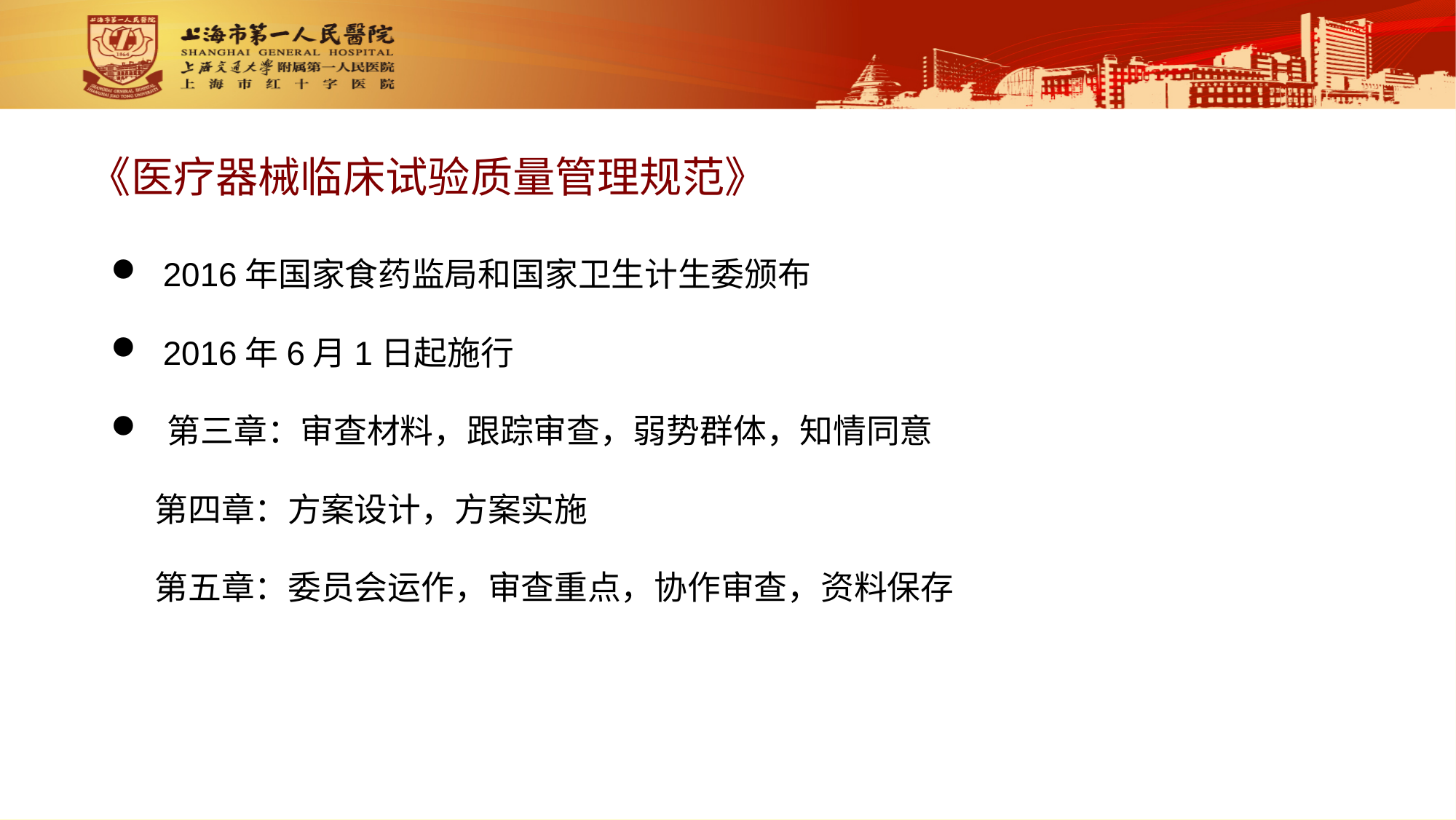

《医疗器械临床试验质量管理规范》
  2016年国家食药监局和国家卫生计生委颁布
  2016年6月1日起施行
  第三章：审查材料，跟踪审查，弱势群体，知情同意
第四章：方案设计，方案实施
第五章：委员会运作，审查重点，协作审查，资料保存